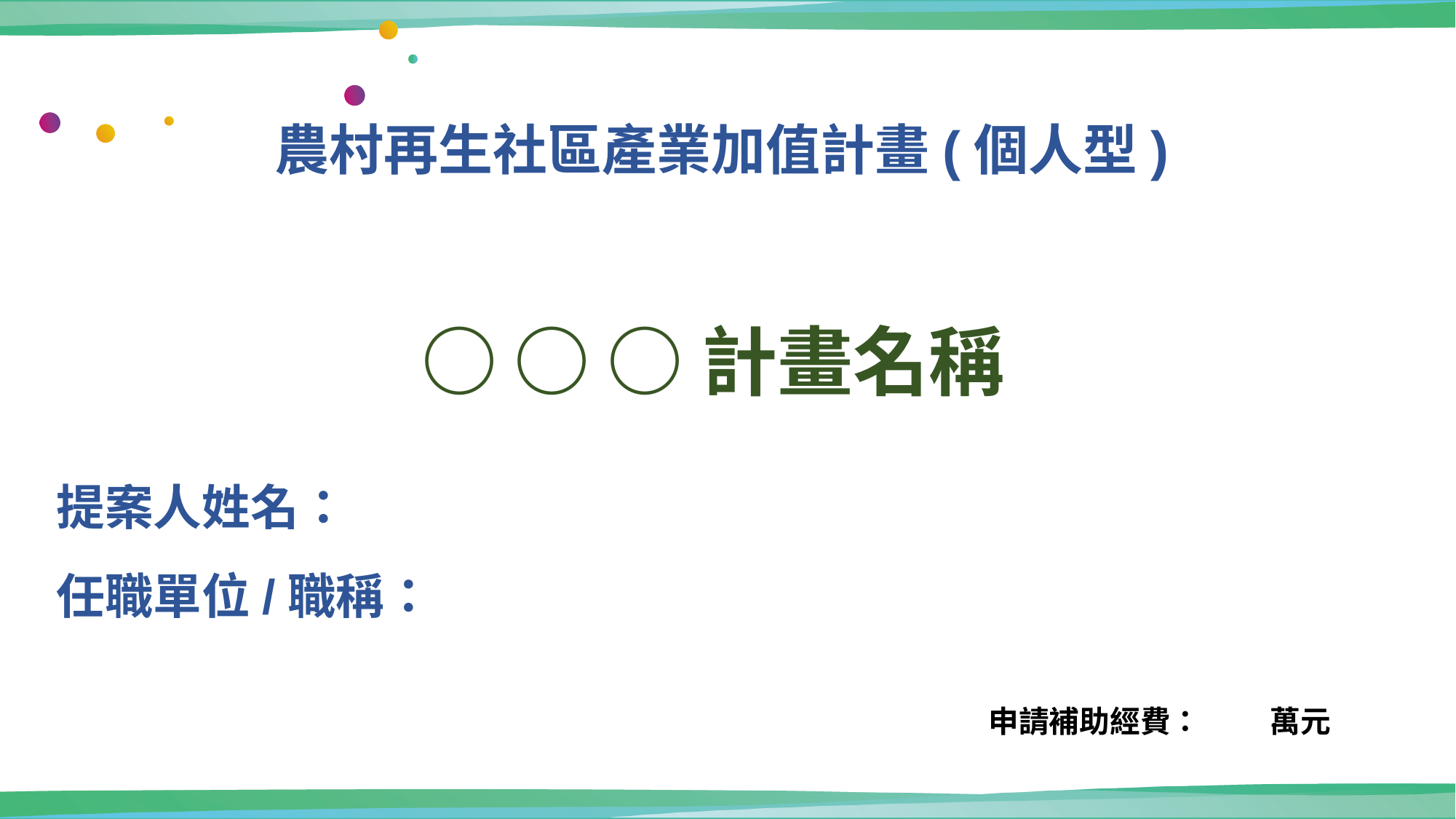

農村再生社區產業加值計畫(個人型)

○ ○ ○計畫名稱

提案人姓名：
任職單位/職稱：

申請補助經費：          萬元